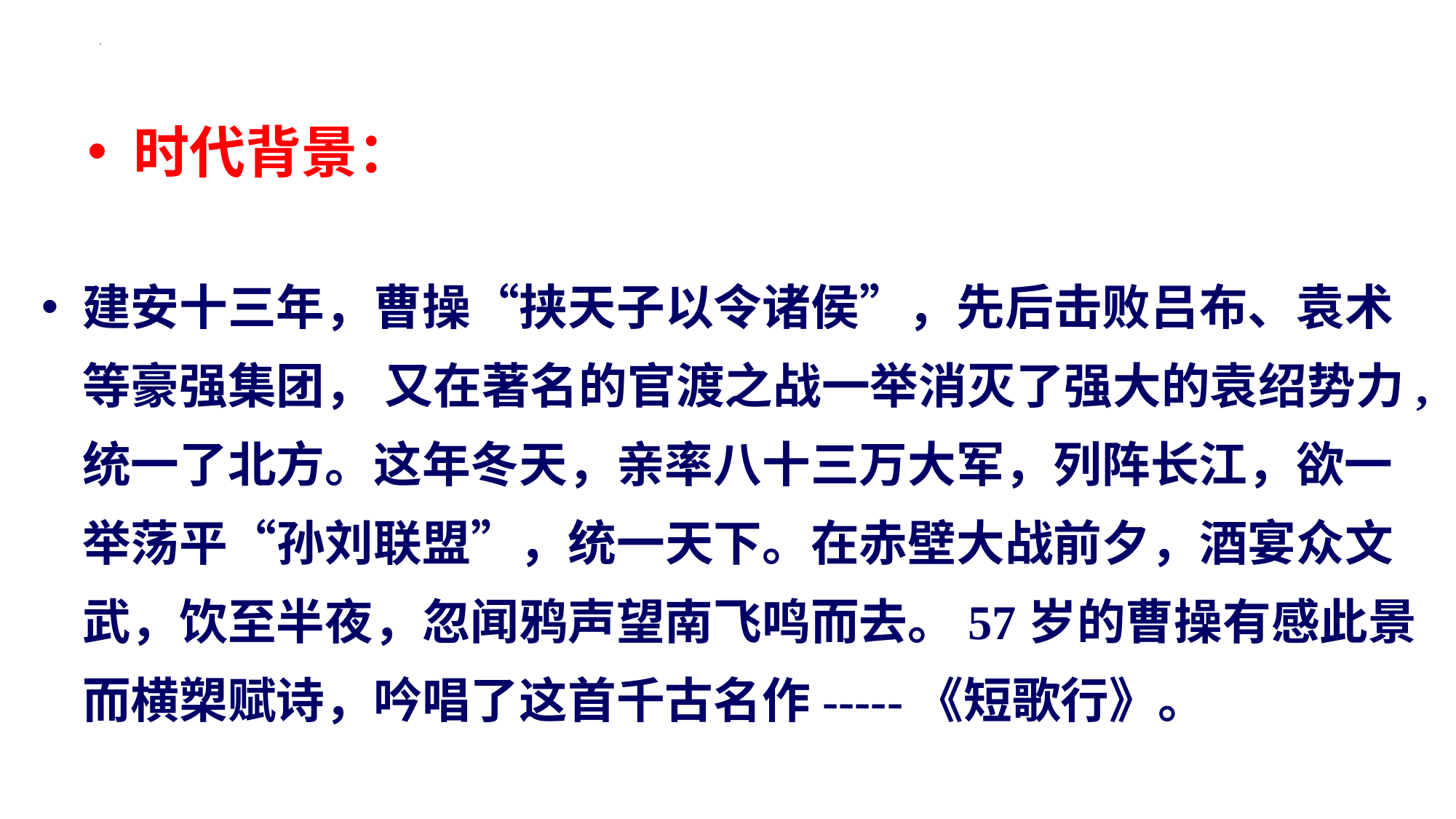

时代背景：
建安十三年，曹操“挟天子以令诸侯”，先后击败吕布、袁术等豪强集团， 又在著名的官渡之战一举消灭了强大的袁绍势力,统一了北方。这年冬天，亲率八十三万大军，列阵长江，欲一举荡平“孙刘联盟”，统一天下。在赤壁大战前夕，酒宴众文武，饮至半夜，忽闻鸦声望南飞鸣而去。57岁的曹操有感此景而横槊赋诗，吟唱了这首千古名作-----《短歌行》。